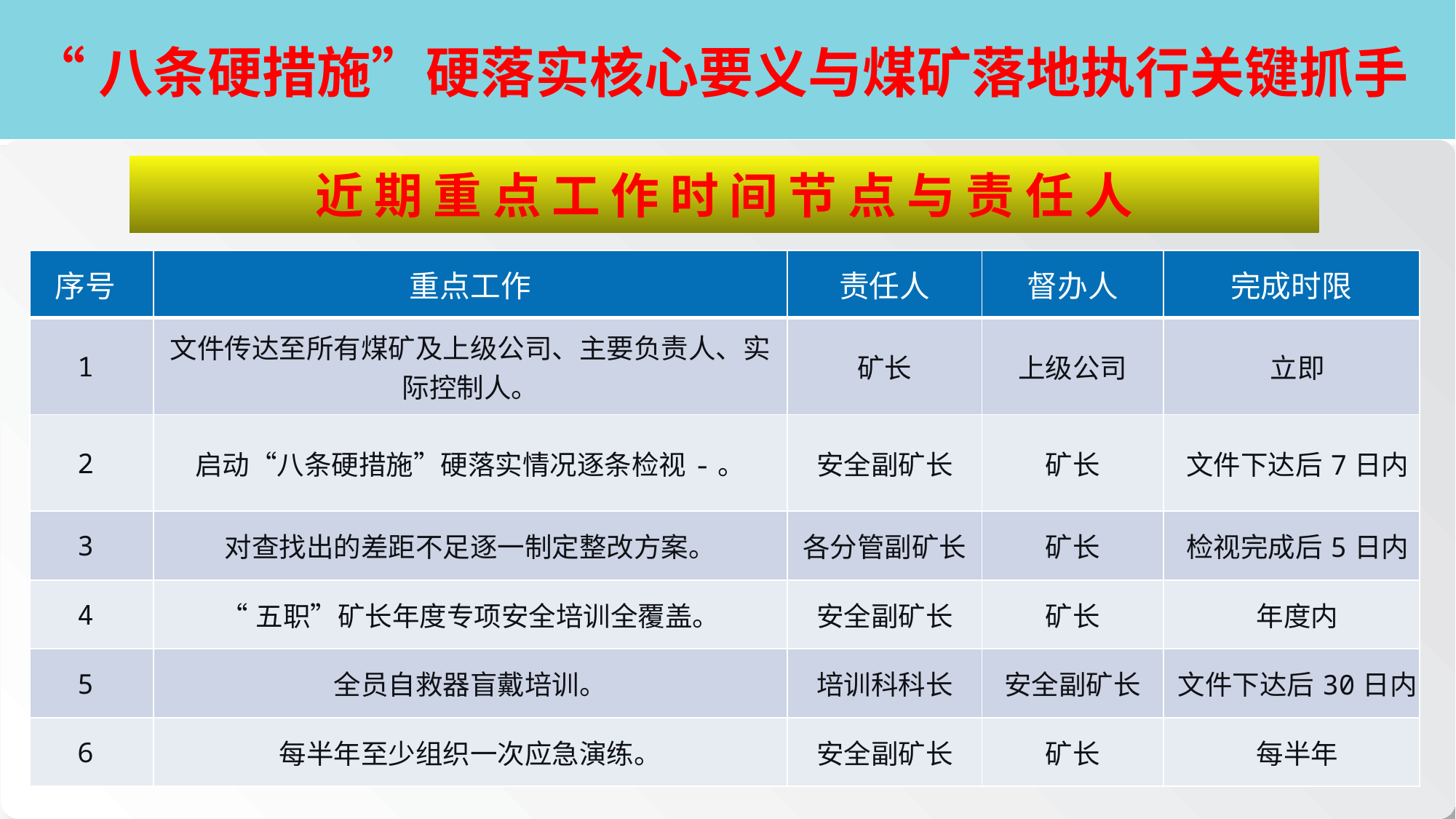

# “八条硬措施”硬落实核心要义与煤矿落地执行关键抓手

近期重点工作时间节点与责任人
| 序号 | 重点工作 | 责任人 | 督办人 | 完成时限 |
| --- | --- | --- | --- | --- |
| 1 | 文件传达至所有煤矿及上级公司、主要负责人、实际控制人。 | 矿长 | 上级公司 | 立即 |
| 2 | 启动“八条硬措施”硬落实情况逐条检视-。 | 安全副矿长 | 矿长 | 文件下达后7日内 |
| 3 | 对查找出的差距不足逐一制定整改方案。 | 各分管副矿长 | 矿长 | 检视完成后5日内 |
| 4 | “五职”矿长年度专项安全培训全覆盖。 | 安全副矿长 | 矿长 | 年度内 |
| 5 | 全员自救器盲戴培训。 | 培训科科长 | 安全副矿长 | 文件下达后30日内 |
| 6 | 每半年至少组织一次应急演练。 | 安全副矿长 | 矿长 | 每半年 |